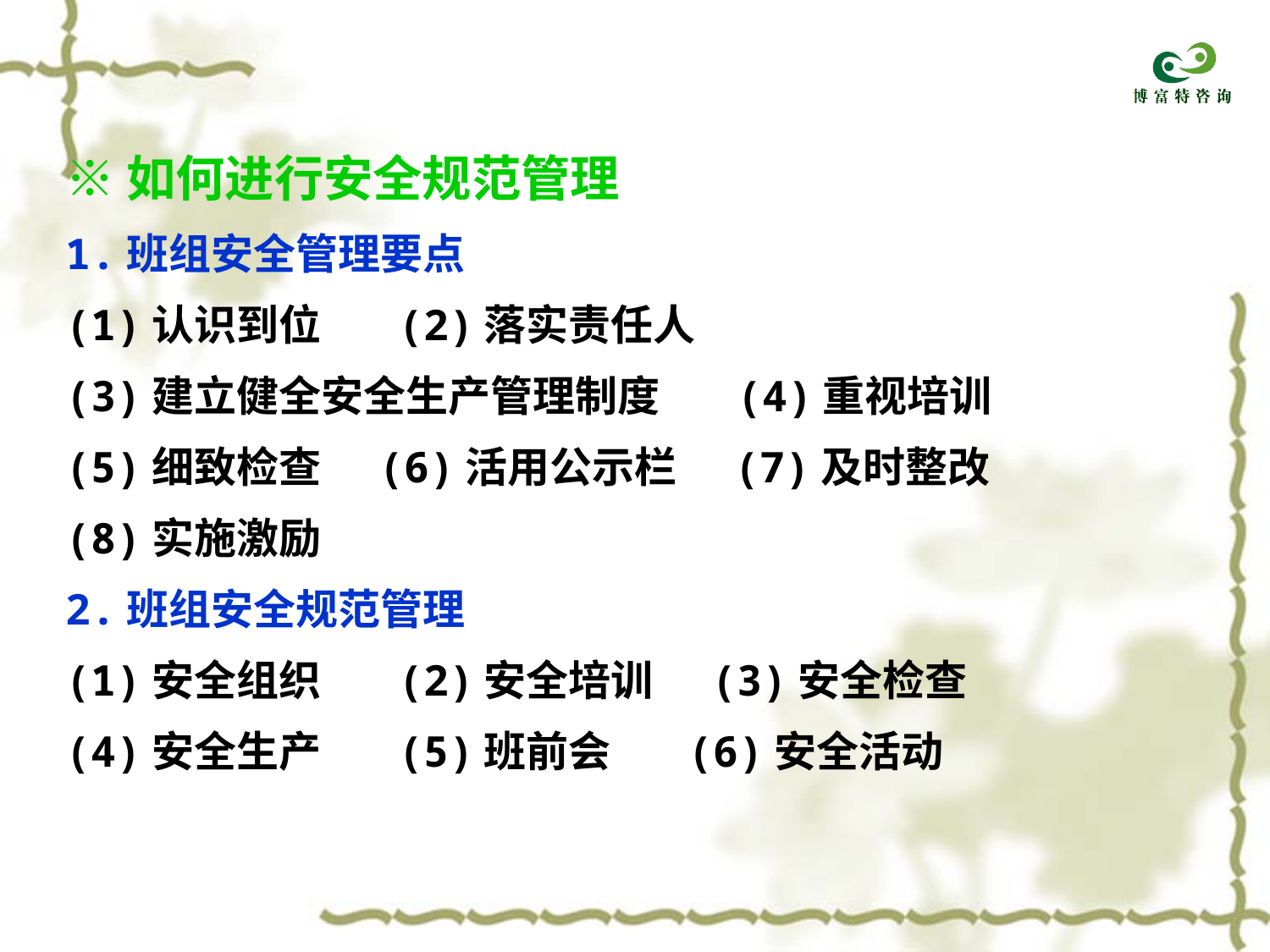

※如何进行安全规范管理
1.班组安全管理要点
(1)认识到位       (2)落实责任人
(3)建立健全安全生产管理制度       (4)重视培训
(5)细致检查     (6)活用公示栏     (7)及时整改
(8)实施激励
2.班组安全规范管理
(1)安全组织       (2)安全培训     (3)安全检查
(4)安全生产       (5)班前会       (6)安全活动